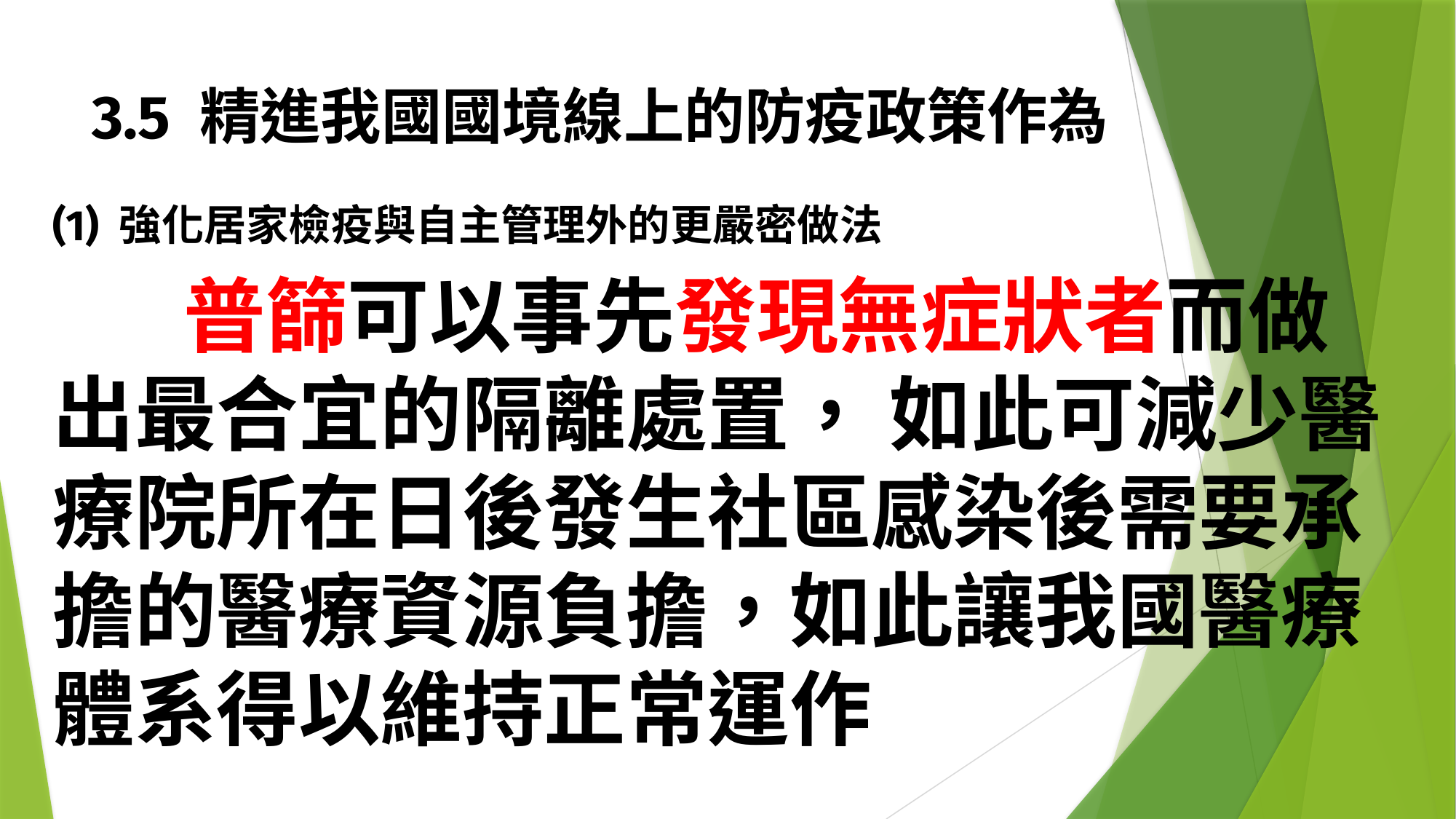

# 3.5 精進我國國境線上的防疫政策作為
(1) 強化居家檢疫與自主管理外的更嚴密做法
      普篩可以事先發現無症狀者而做出最合宜的隔離處置， 如此可減少醫療院所在日後發生社區感染後需要承擔的醫療資源負擔，如此讓我國醫療體系得以維持正常運作